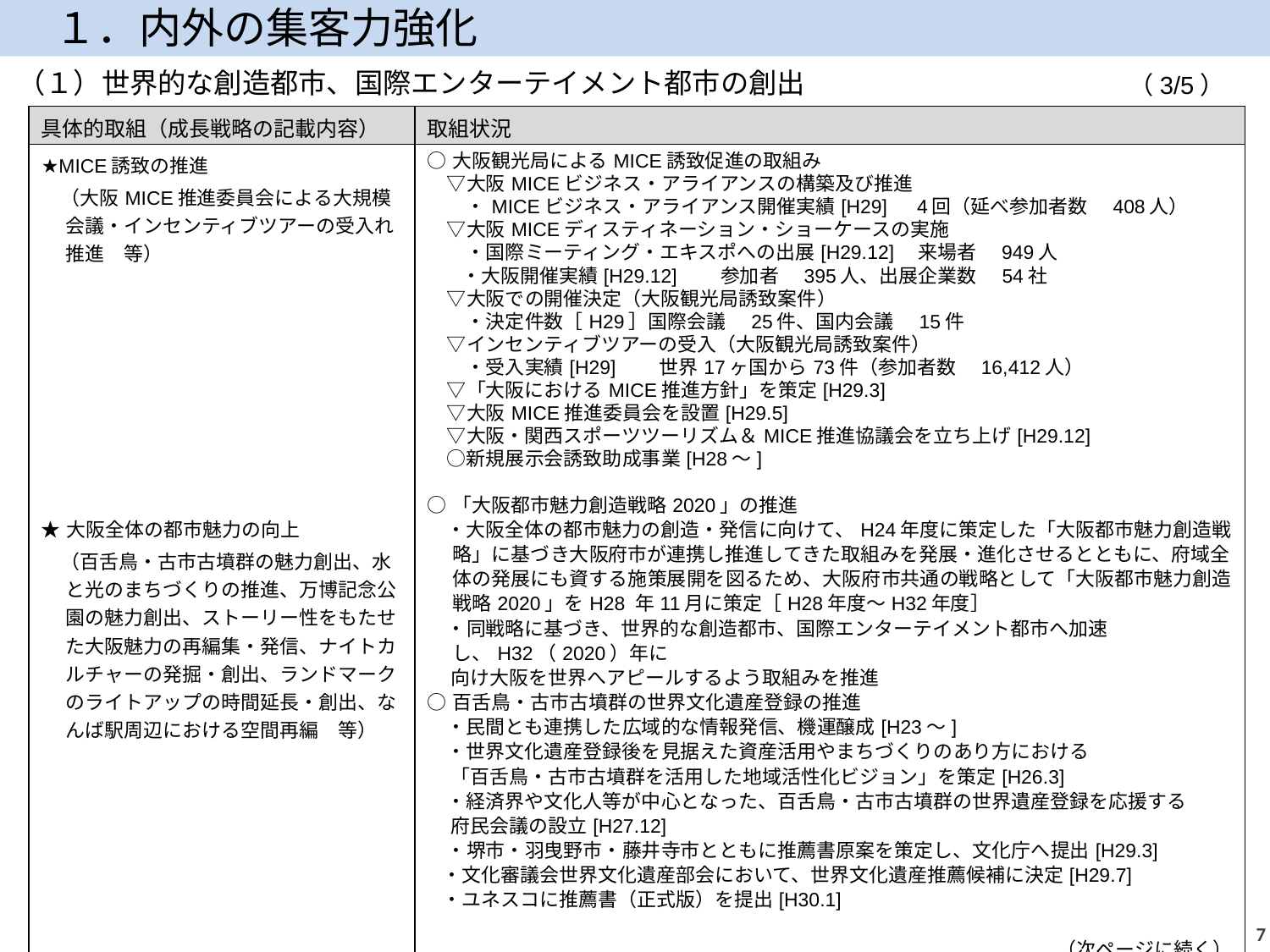

１．内外の集客力強化
（１）世界的な創造都市、国際エンターテイメント都市の創出
（3/5）
| 具体的取組（成長戦略の記載内容） | 取組状況 |
| --- | --- |
| ★MICE誘致の推進 　（大阪MICE推進委員会による大規模会議・インセンティブツアーの受入れ推進　等） ★大阪全体の都市魅力の向上 　（百舌鳥・古市古墳群の魅力創出、水と光のまちづくりの推進、万博記念公園の魅力創出、ストーリー性をもたせた大阪魅力の再編集・発信、ナイトカルチャーの発掘・創出、ランドマークのライトアップの時間延長・創出、なんば駅周辺における空間再編　等） | ○大阪観光局によるMICE誘致促進の取組み 　▽大阪MICEビジネス・アライアンスの構築及び推進 　　・MICEビジネス・アライアンス開催実績[H29]　4回（延べ参加者数　408人） 　▽大阪MICEディスティネーション・ショーケースの実施 　　・国際ミーティング・エキスポへの出展[H29.12]　来場者　949人 　・大阪開催実績[H29.12]　　参加者　395人、出展企業数　54社 　▽大阪での開催決定（大阪観光局誘致案件） 　　・決定件数［H29］国際会議　25件、国内会議　15件 　▽インセンティブツアーの受入（大阪観光局誘致案件） 　　・受入実績[H29]　　世界17ヶ国から73件（参加者数　16,412人） 　▽「大阪におけるMICE推進方針」を策定[H29.3] 　▽大阪MICE推進委員会を設置[H29.5] 　▽大阪・関西スポーツツーリズム＆MICE推進協議会を立ち上げ[H29.12] 　○新規展示会誘致助成事業[H28～] ○「大阪都市魅力創造戦略2020」の推進 　・大阪全体の都市魅力の創造・発信に向けて、H24年度に策定した「大阪都市魅力創造戦略」に基づき大阪府市が連携し推進してきた取組みを発展・進化させるとともに、府域全体の発展にも資する施策展開を図るため、大阪府市共通の戦略として「大阪都市魅力創造戦略2020」をH28 年11月に策定［H28年度～H32年度］ 　・同戦略に基づき、世界的な創造都市、国際エンターテイメント都市へ加速し、H32（2020）年に 向け大阪を世界へアピールするよう取組みを推進 ○百舌鳥・古市古墳群の世界文化遺産登録の推進 　・民間とも連携した広域的な情報発信、機運醸成[H23～] 　・世界文化遺産登録後を見据えた資産活用やまちづくりのあり方における 「百舌鳥・古市古墳群を活用した地域活性化ビジョン」を策定[H26.3] 　・経済界や文化人等が中心となった、百舌鳥・古市古墳群の世界遺産登録を応援する 府民会議の設立[H27.12] 　・堺市・羽曳野市・藤井寺市とともに推薦書原案を策定し、文化庁へ提出[H29.3] ・文化審議会世界文化遺産部会において、世界文化遺産推薦候補に決定[H29.7] ・ユネスコに推薦書（正式版）を提出[H30.1] （次ページに続く） |
7